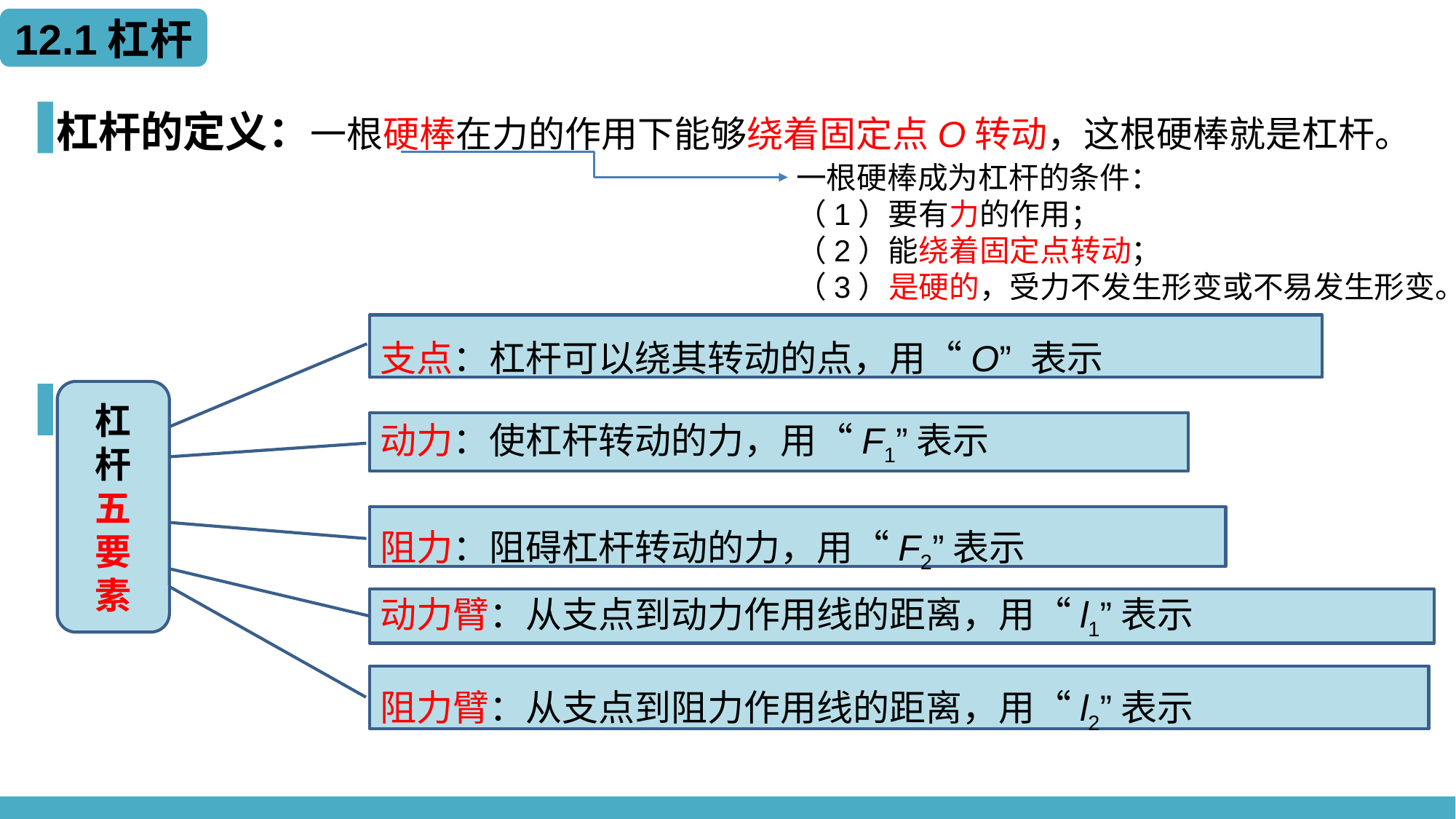

12.1杠杆
杠杆的定义：一根硬棒在力的作用下能够绕着固定点O转动，这根硬棒就是杠杆。

一根硬棒成为杠杆的条件：
（1）要有力的作用；
（2）能绕着固定点转动；
（3）是硬的，受力不发生形变或不易发生形变。
支点：杠杆可以绕其转动的点，用“O” 表示
杠
杆
五
要
素
动力：使杠杆转动的力，用“F1”表示
阻力：阻碍杠杆转动的力，用“F2”表示
动力臂：从支点到动力作用线的距离，用“l1”表示
阻力臂：从支点到阻力作用线的距离，用“l2”表示